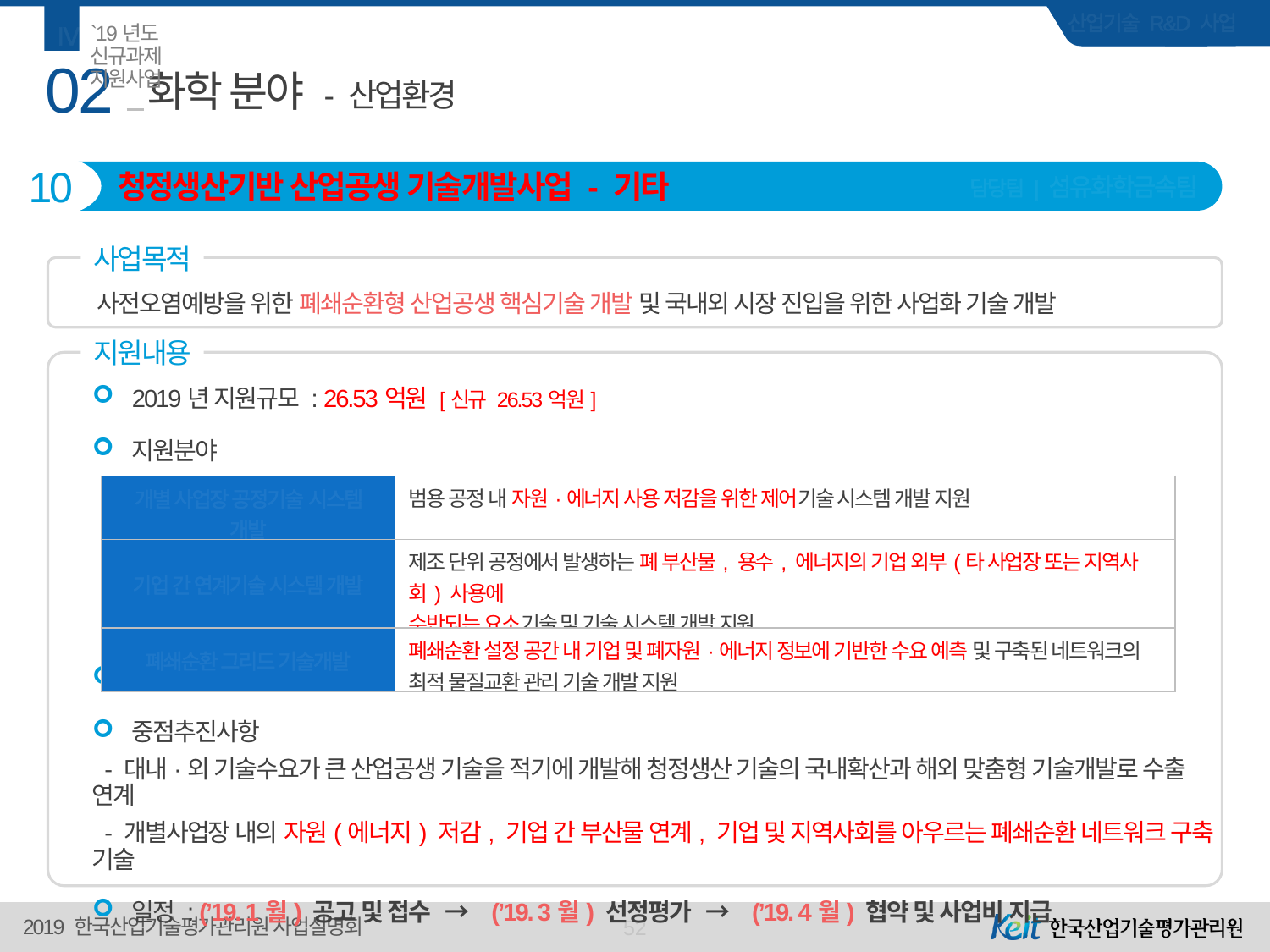

Ⅳ
`19년도 신규과제 지원사업
02
# 화학 분야 - 산업환경
10
청정생산기반 산업공생 기술개발사업 - 기타
담당팀 | 섬유화학금속팀
사업목적

사전오염예방을 위한 폐쇄순환형 산업공생 핵심기술 개발 및 국내외 시장 진입을 위한 사업화 기술 개발
지원내용

2019년 지원규모 : 26.53억원 [신규 26.53억원]

지원분야

지원규모 및  기간 : 연간 5억원 내외 지원, 총 개발기간 3년 이내

중점추진사항
  - 대내·외 기술수요가 큰 산업공생 기술을 적기에 개발해 청정생산 기술의 국내확산과 해외 맞춤형 기술개발로 수출 연계
  - 개별사업장 내의 자원(에너지) 저감, 기업 간 부산물 연계, 기업 및 지역사회를 아우르는 폐쇄순환 네트워크 구축 기술

일정 : (’19. 1월) 공고 및 접수   →   (’19. 3월) 선정평가   →   (’19. 4월) 협약 및 사업비 지급
| 개별 사업장 공정기술 시스템 개발 | 범용 공정 내 자원·에너지 사용 저감을 위한 제어기술 시스템 개발 지원 |
| --- | --- |
| 기업 간 연계기술 시스템 개발 | 제조 단위 공정에서 발생하는 폐 부산물, 용수, 에너지의 기업 외부(타 사업장 또는 지역사회) 사용에 수반되는 요소기술 및 기술 시스템 개발 지원 |
| 폐쇄순환 그리드 기술개발 | 폐쇄순환 설정 공간 내 기업 및 폐자원·에너지 정보에 기반한 수요 예측 및 구축된 네트워크의 최적 물질교환 관리 기술 개발 지원 |
52